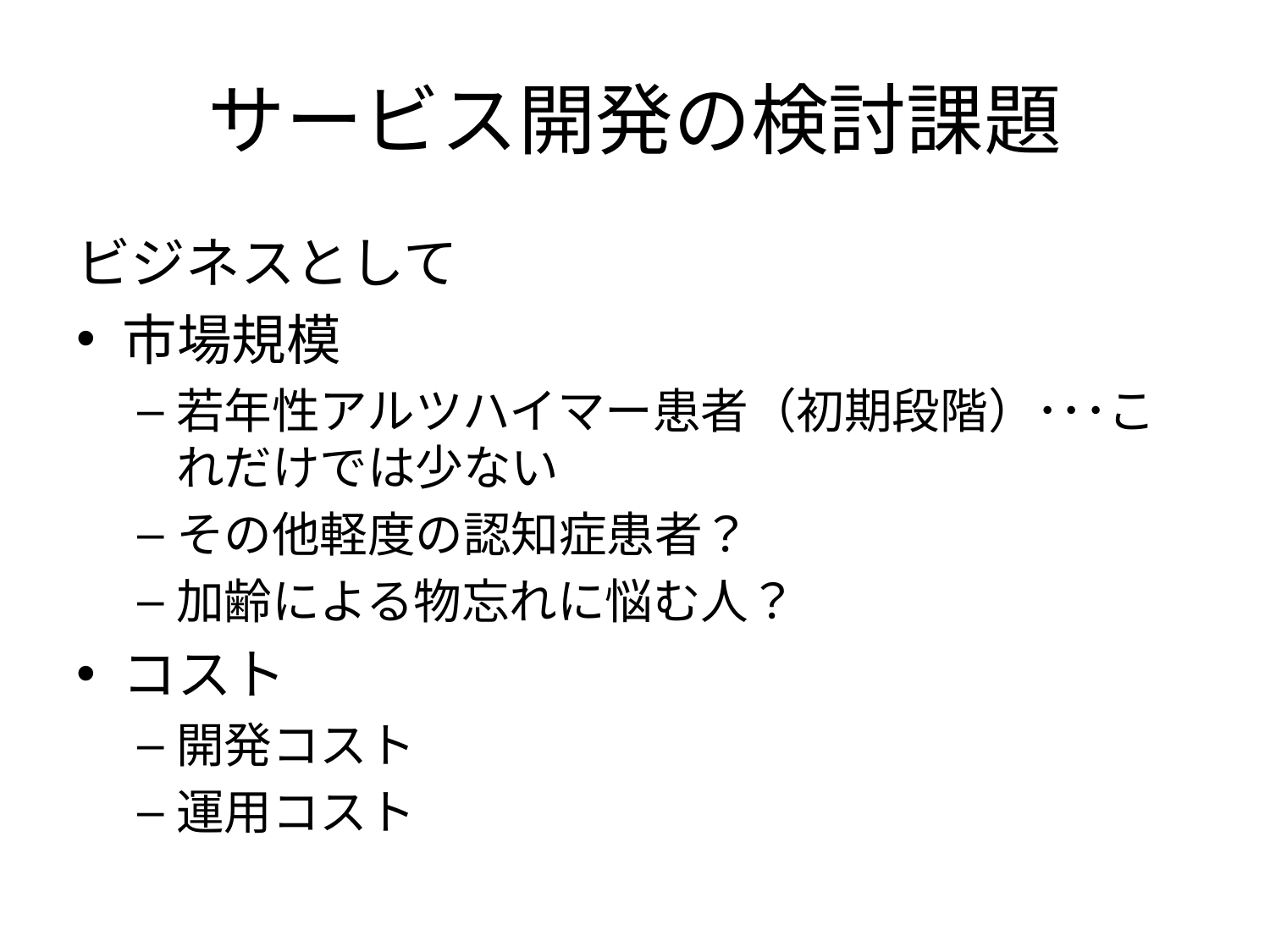

# サービス開発の検討課題
ビジネスとして
市場規模
若年性アルツハイマー患者（初期段階）･･･これだけでは少ない
その他軽度の認知症患者？
加齢による物忘れに悩む人？
コスト
開発コスト
運用コスト